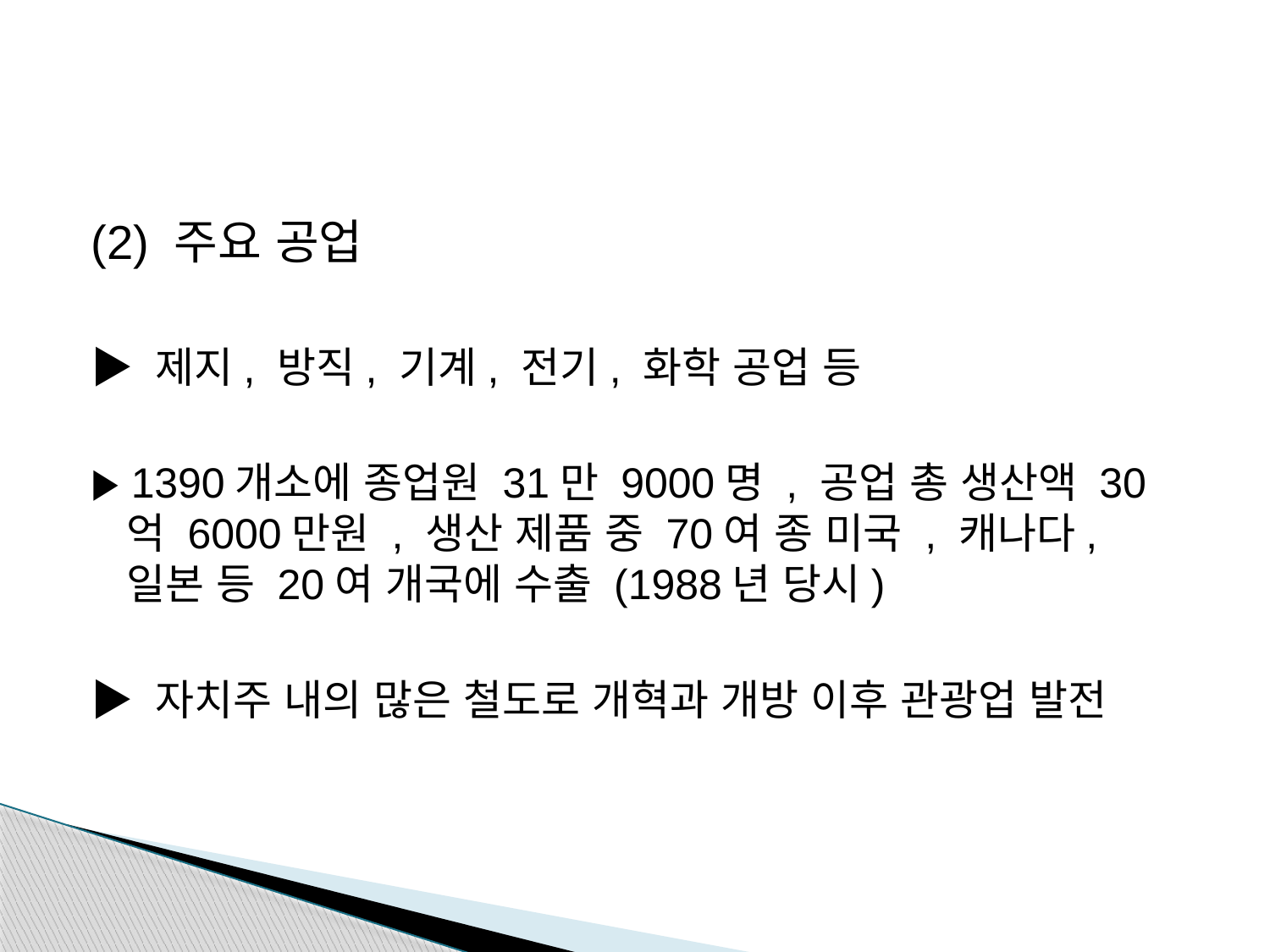

#
(2) 주요 공업

▶ 제지, 방직, 기계, 전기, 화학 공업 등

▶ 1390개소에 종업원 31만 9000명 , 공업 총 생산액 30억 6000만원 , 생산 제품 중 70여 종 미국 , 캐나다, 일본 등 20여 개국에 수출 (1988년 당시)

▶ 자치주 내의 많은 철도로 개혁과 개방 이후 관광업 발전